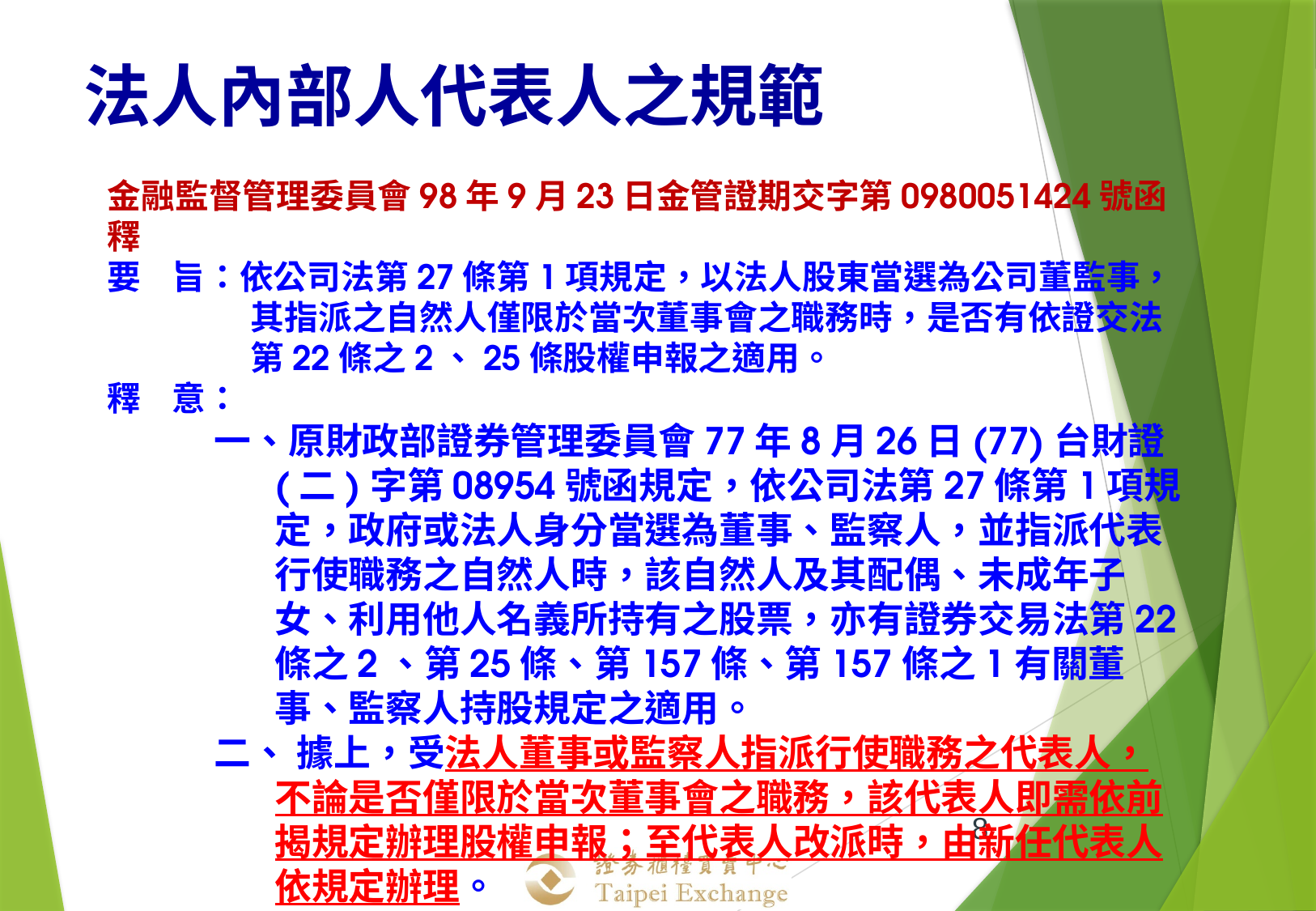

法人內部人代表人之規範
金融監督管理委員會98年9月23日金管證期交字第0980051424號函釋
要    旨：依公司法第27條第1項規定，以法人股東當選為公司董監事，其指派之自然人僅限於當次董事會之職務時，是否有依證交法第22條之2、25條股權申報之適用。
釋    意：
一、原財政部證券管理委員會77年8月26日(77)台財證(二)字第08954號函規定，依公司法第27條第1項規定，政府或法人身分當選為董事、監察人，並指派代表行使職務之自然人時，該自然人及其配偶、未成年子女、利用他人名義所持有之股票，亦有證券交易法第22條之2、第25條、第157條、第157條之1有關董事、監察人持股規定之適用。
二、 據上，受法人董事或監察人指派行使職務之代表人，不論是否僅限於當次董事會之職務，該代表人即需依前揭規定辦理股權申報；至代表人改派時，由新任代表人依規定辦理。

8